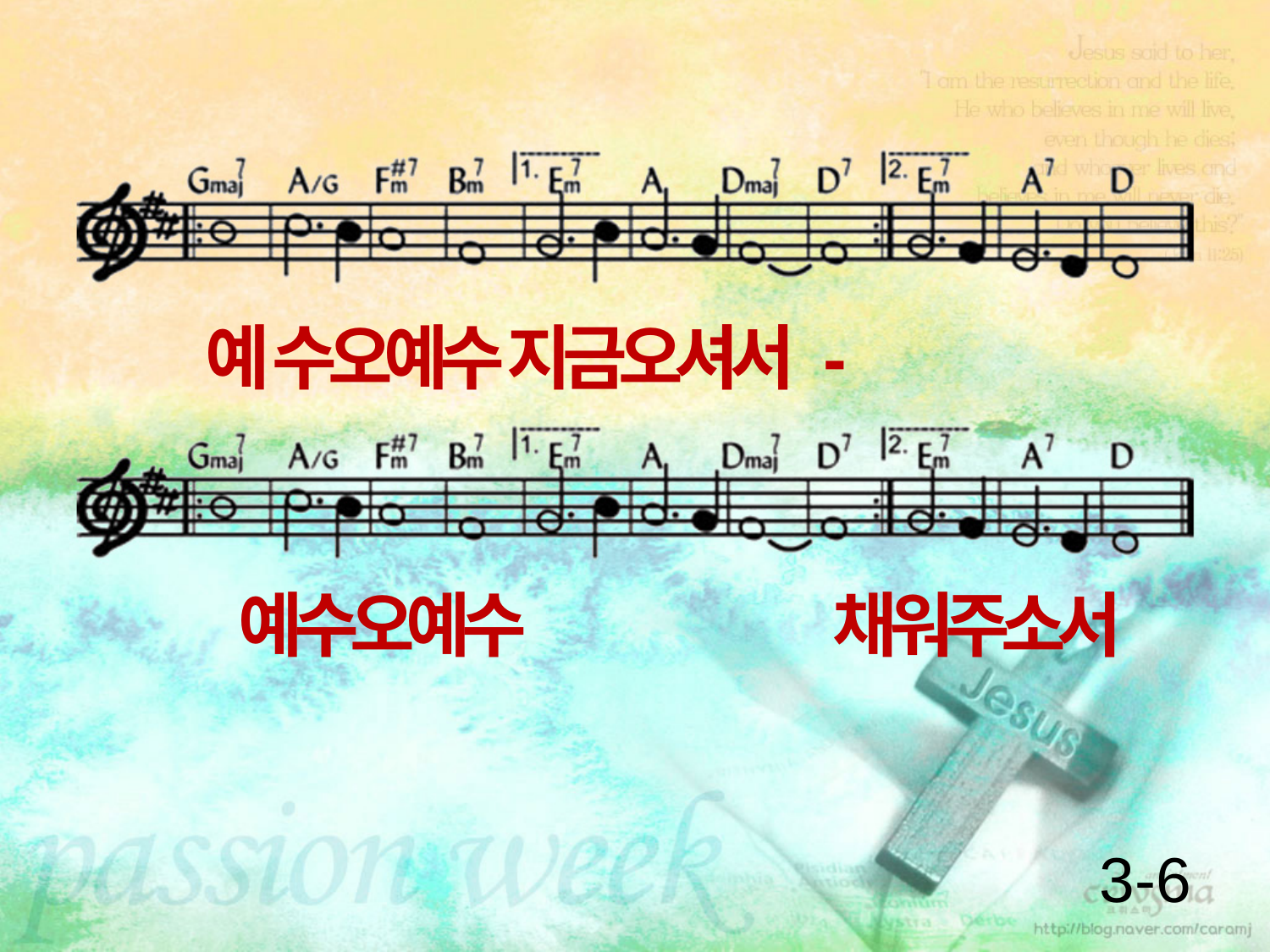

예 수오예수 지금오셔서 -
예수오예수                             채워주소서
3-6